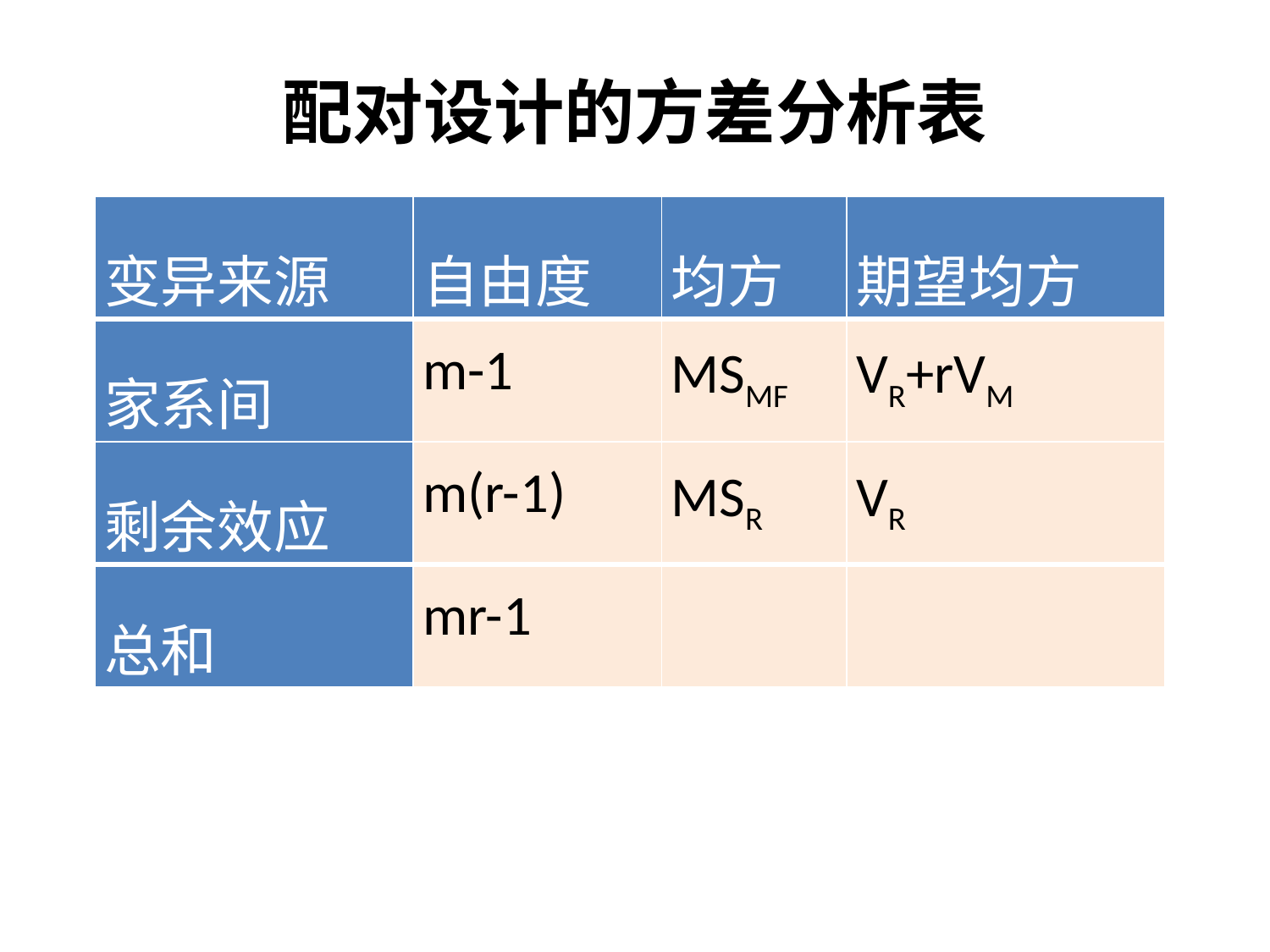

# 配对设计的方差分析表
| 变异来源 | 自由度 | 均方 | 期望均方 |
| --- | --- | --- | --- |
| 家系间 | m-1 | MSMF | VR+rVM |
| 剩余效应 | m(r-1) | MSR | VR |
| 总和 | mr-1 |  |  |